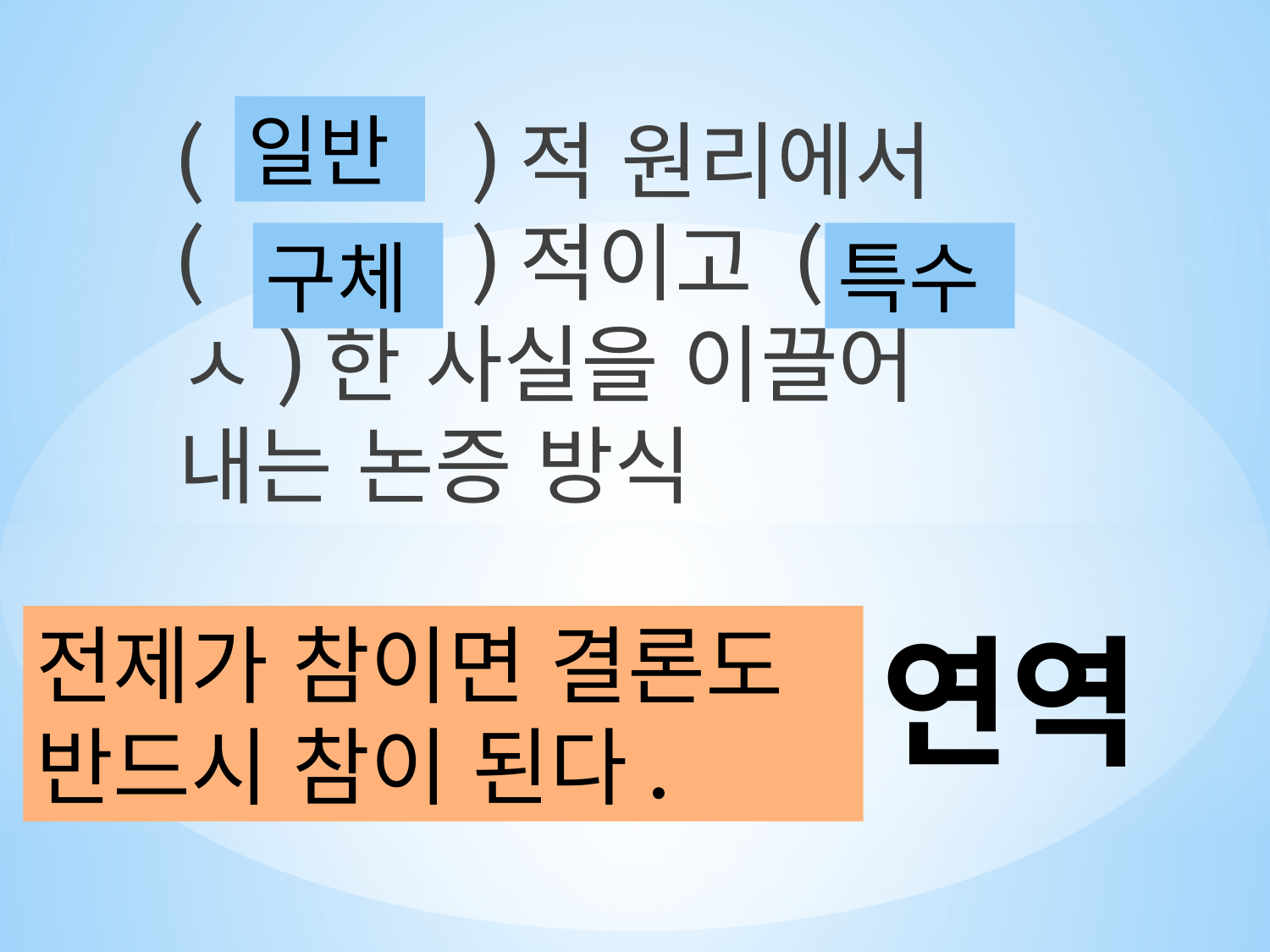

일반
( ㅇ ㅂ )적 원리에서 ( ㄱ ㅊ )적이고 ( ㅌ ㅅ)한 사실을 이끌어 내는 논증 방식
특수
구체
전제가 참이면 결론도 반드시 참이 된다.
# 연역